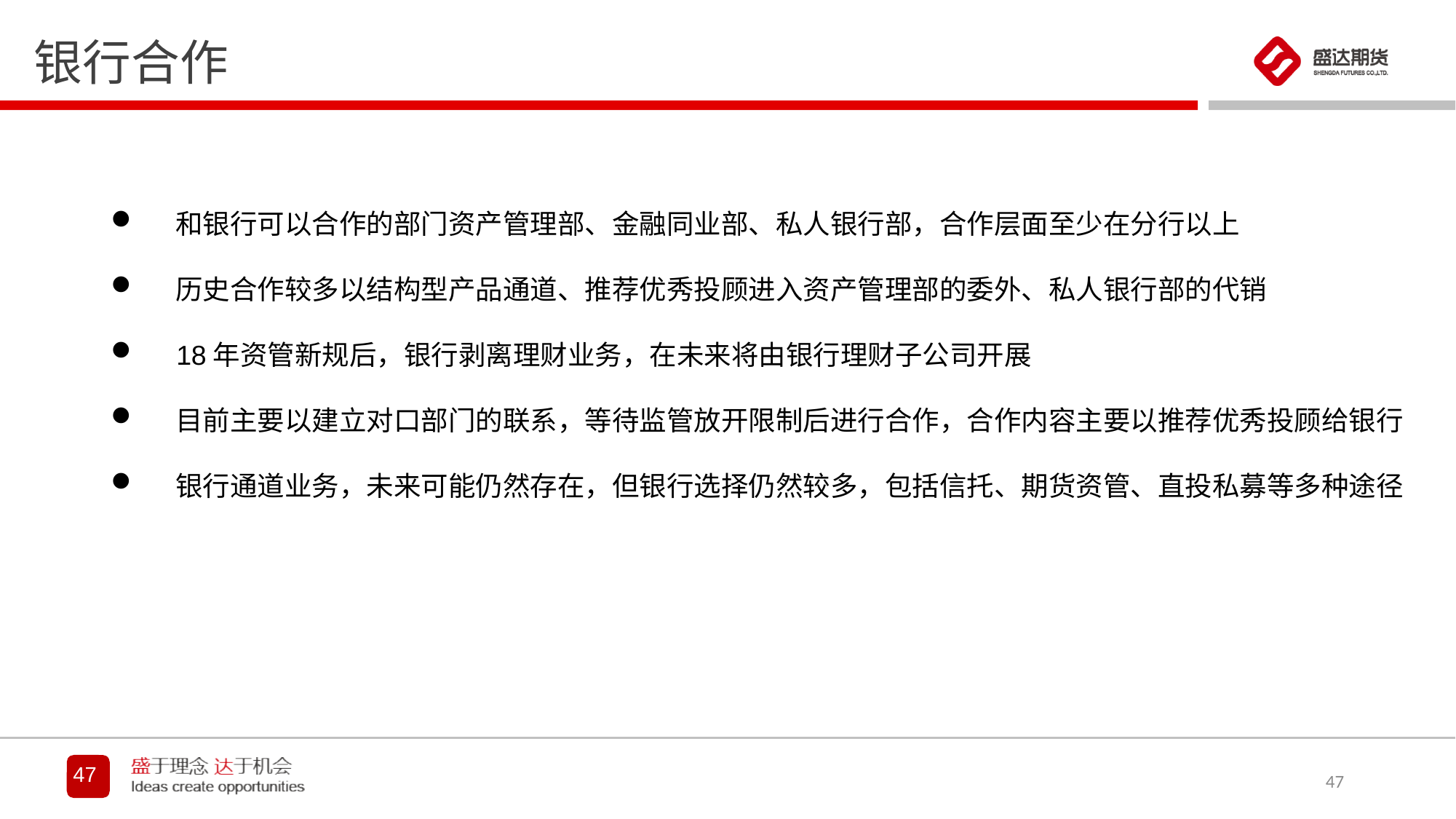

银行合作
     和银行可以合作的部门资产管理部、金融同业部、私人银行部，合作层面至少在分行以上
     历史合作较多以结构型产品通道、推荐优秀投顾进入资产管理部的委外、私人银行部的代销
     18年资管新规后，银行剥离理财业务，在未来将由银行理财子公司开展
     目前主要以建立对口部门的联系，等待监管放开限制后进行合作，合作内容主要以推荐优秀投顾给银行
     银行通道业务，未来可能仍然存在，但银行选择仍然较多，包括信托、期货资管、直投私募等多种途径
47